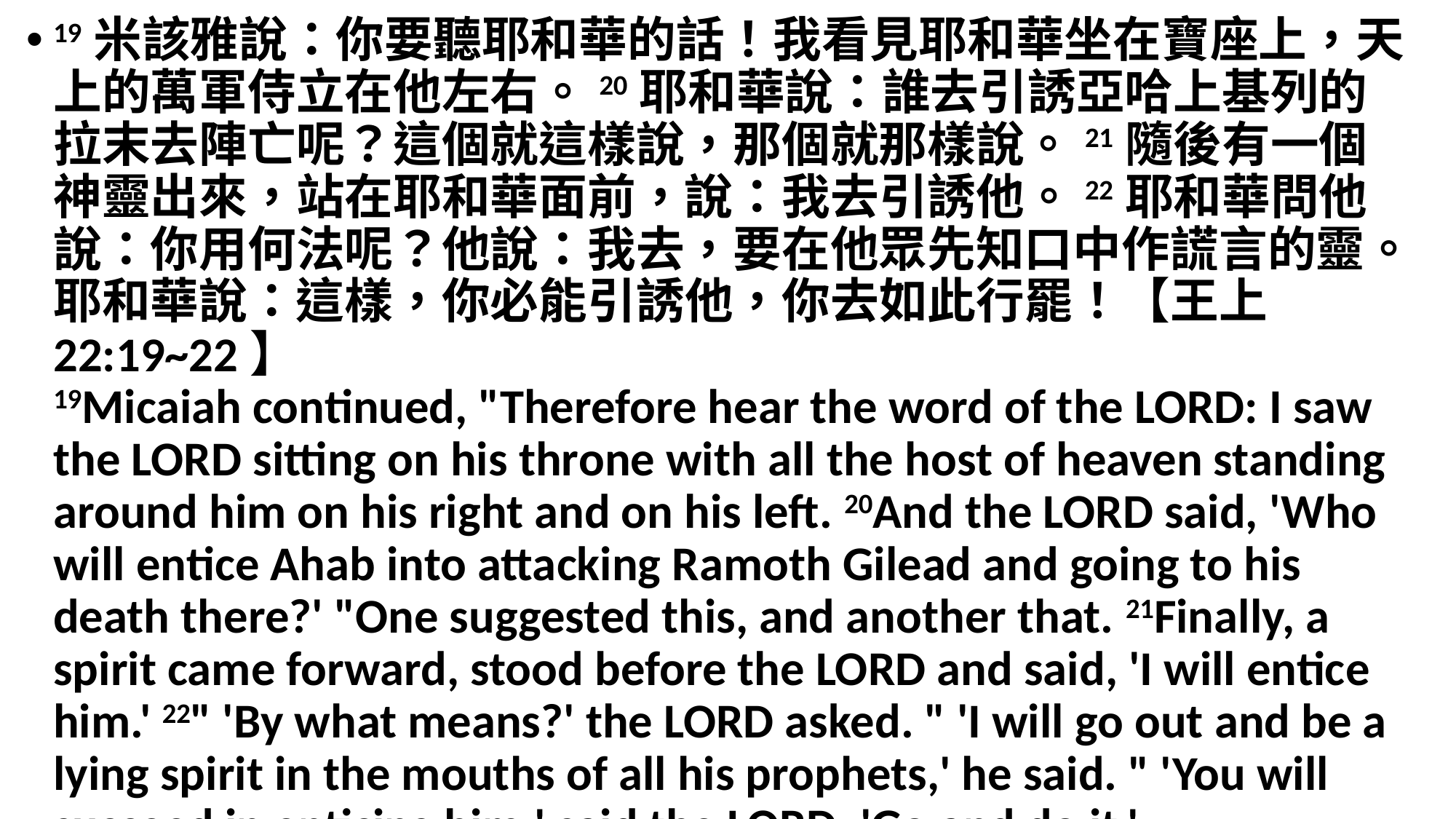

19米該雅說：你要聽耶和華的話！我看見耶和華坐在寶座上，天上的萬軍侍立在他左右。20耶和華說：誰去引誘亞哈上基列的拉末去陣亡呢？這個就這樣說，那個就那樣說。21隨後有一個神靈出來，站在耶和華面前，說：我去引誘他。22耶和華問他說：你用何法呢？他說：我去，要在他眾先知口中作謊言的靈。耶和華說：這樣，你必能引誘他，你去如此行罷！【王上 22:19~22】
19Micaiah continued, "Therefore hear the word of the LORD: I saw the LORD sitting on his throne with all the host of heaven standing around him on his right and on his left. 20And the LORD said, 'Who will entice Ahab into attacking Ramoth Gilead and going to his death there?' "One suggested this, and another that. 21Finally, a spirit came forward, stood before the LORD and said, 'I will entice him.' 22" 'By what means?' the LORD asked. " 'I will go out and be a lying spirit in the mouths of all his prophets,' he said. " 'You will succeed in enticing him,' said the LORD. 'Go and do it.' 【22:19~22】

#